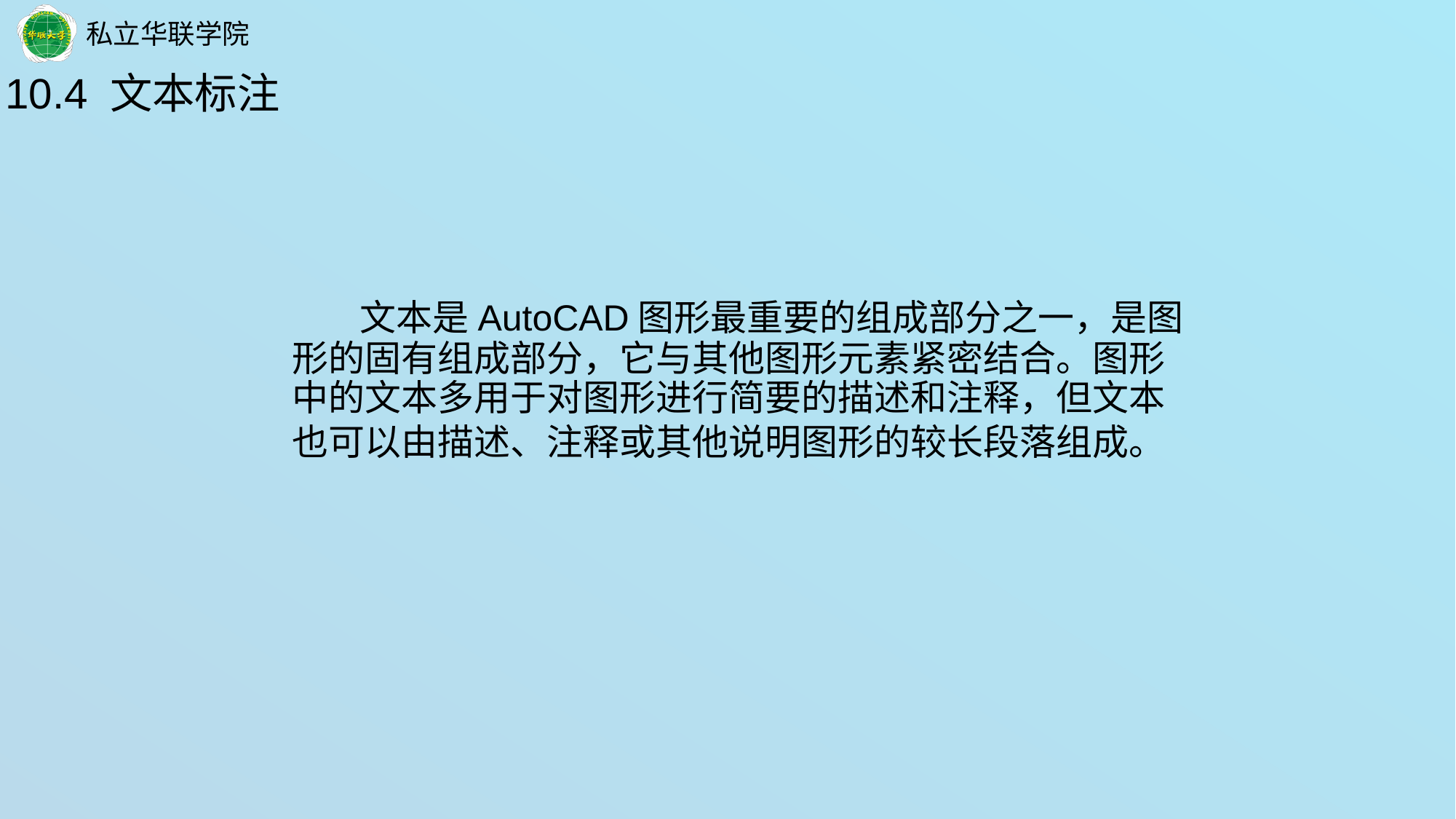

10.4 文本标注
         文本是AutoCAD图形最重要的组成部分之一，是图形的固有组成部分，它与其他图形元素紧密结合。图形中的文本多用于对图形进行简要的描述和注释，但文本也可以由描述、注释或其他说明图形的较长段落组成。